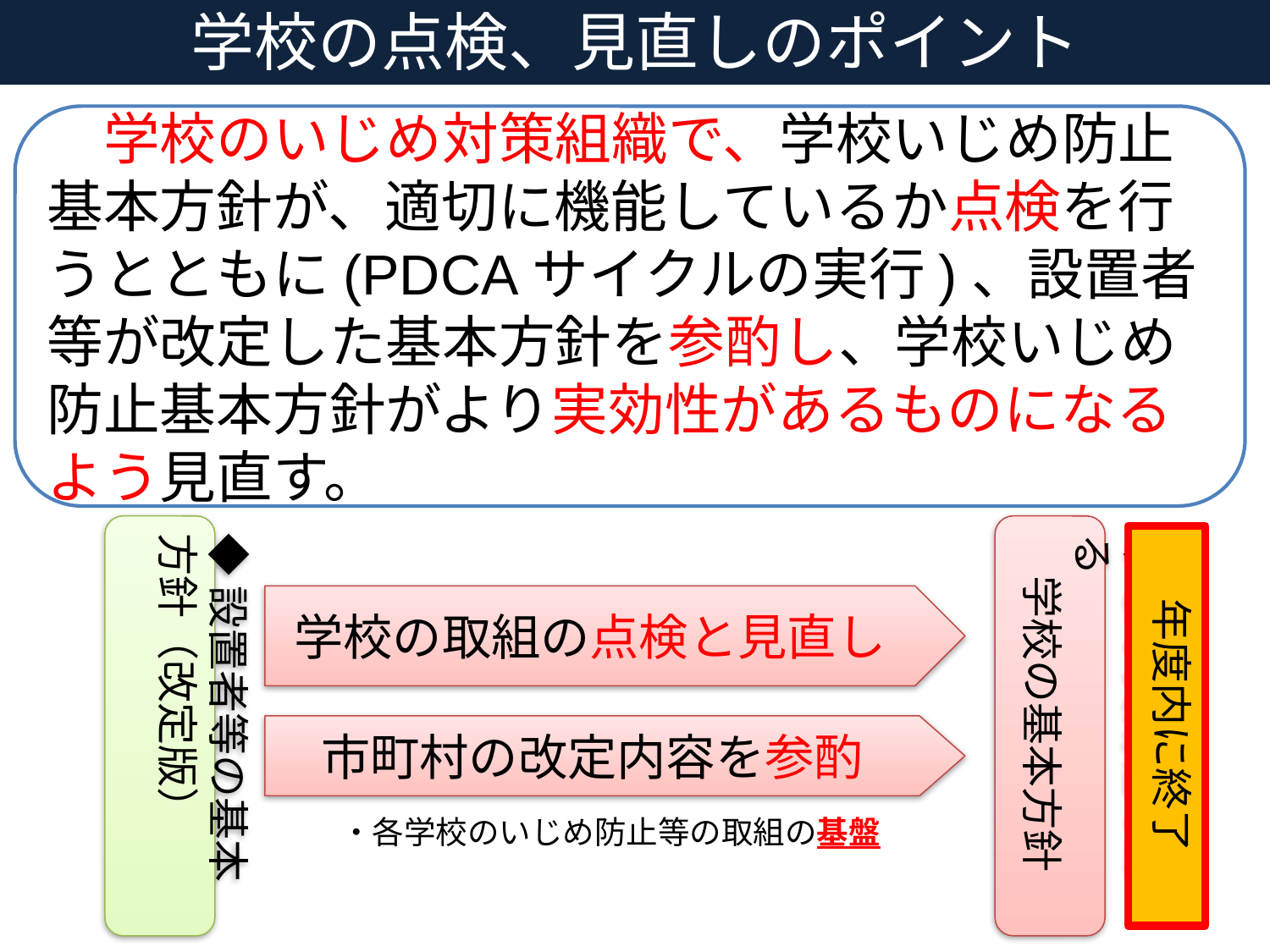

学校の点検、見直しのポイント
　学校のいじめ対策組織で、学校いじめ防止基本方針が、適切に機能しているか点検を行うとともに(PDCAサイクルの実行)、設置者等が改定した基本方針を参酌し、学校いじめ防止基本方針がより実効性があるものになるよう見直す。
◆設置者等の基本方針（改定版）
◆より実効性のある
　学校の基本方針
年度内に終了
学校の取組の点検と見直し
市町村の改定内容を参酌
・各学校のいじめ防止等の取組の基盤
59